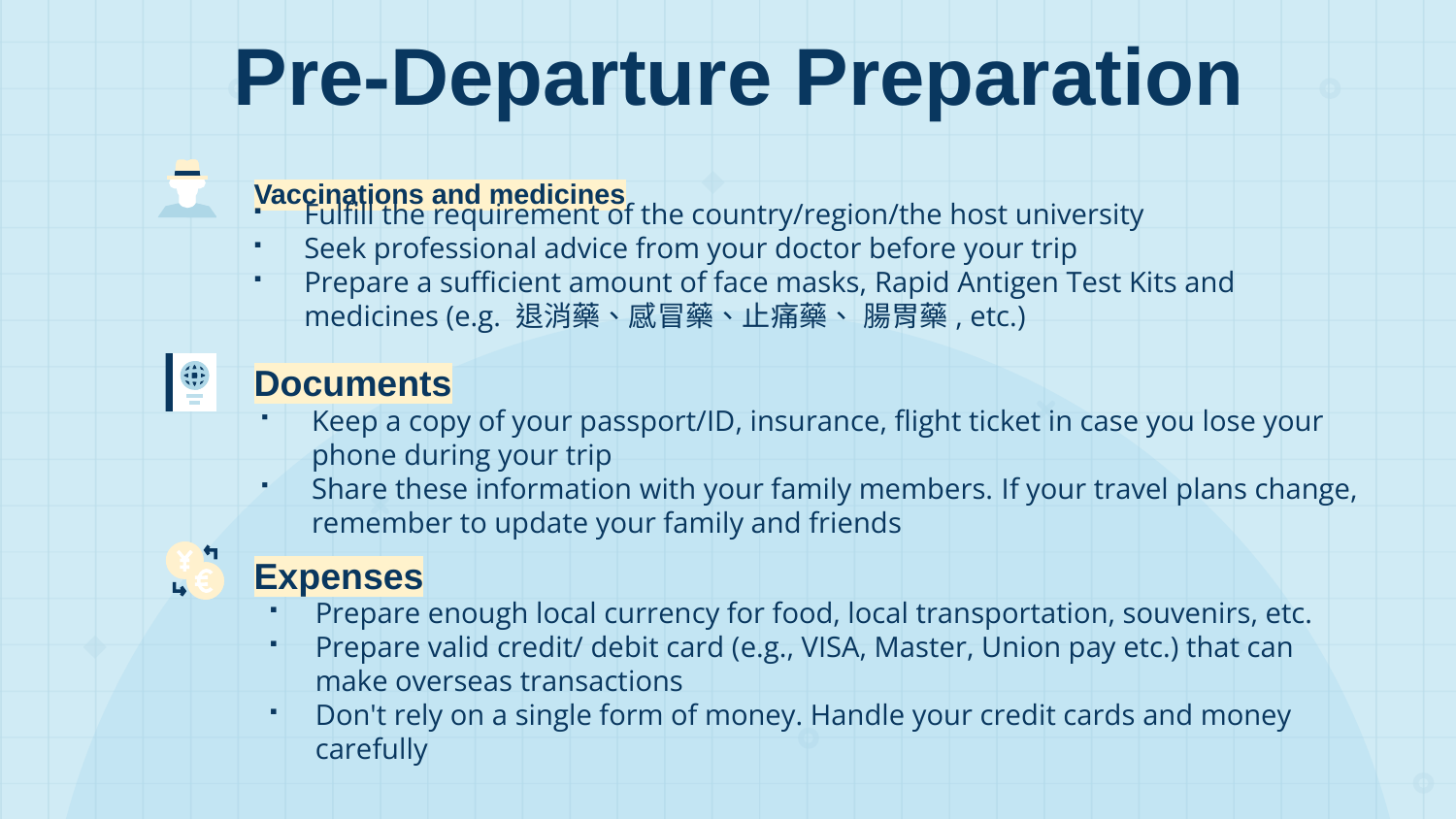

# Pre-Departure Preparation

Vaccinations and medicines

Fulfill the requirement of the country/region/the host university
Seek professional advice from your doctor before your trip
Prepare a sufficient amount of face masks, Rapid Antigen Test Kits and medicines (e.g. 退消藥、感冒藥、止痛藥、 腸胃藥, etc.)
Documents

Keep a copy of your passport/ID, insurance, flight ticket in case you lose your phone during your trip
Share these information with your family members. If your travel plans change, remember to update your family and friends

Expenses
Prepare enough local currency for food, local transportation, souvenirs, etc.
Prepare valid credit/ debit card (e.g., VISA, Master, Union pay etc.) that can make overseas transactions
Don't rely on a single form of money. Handle your credit cards and money carefully